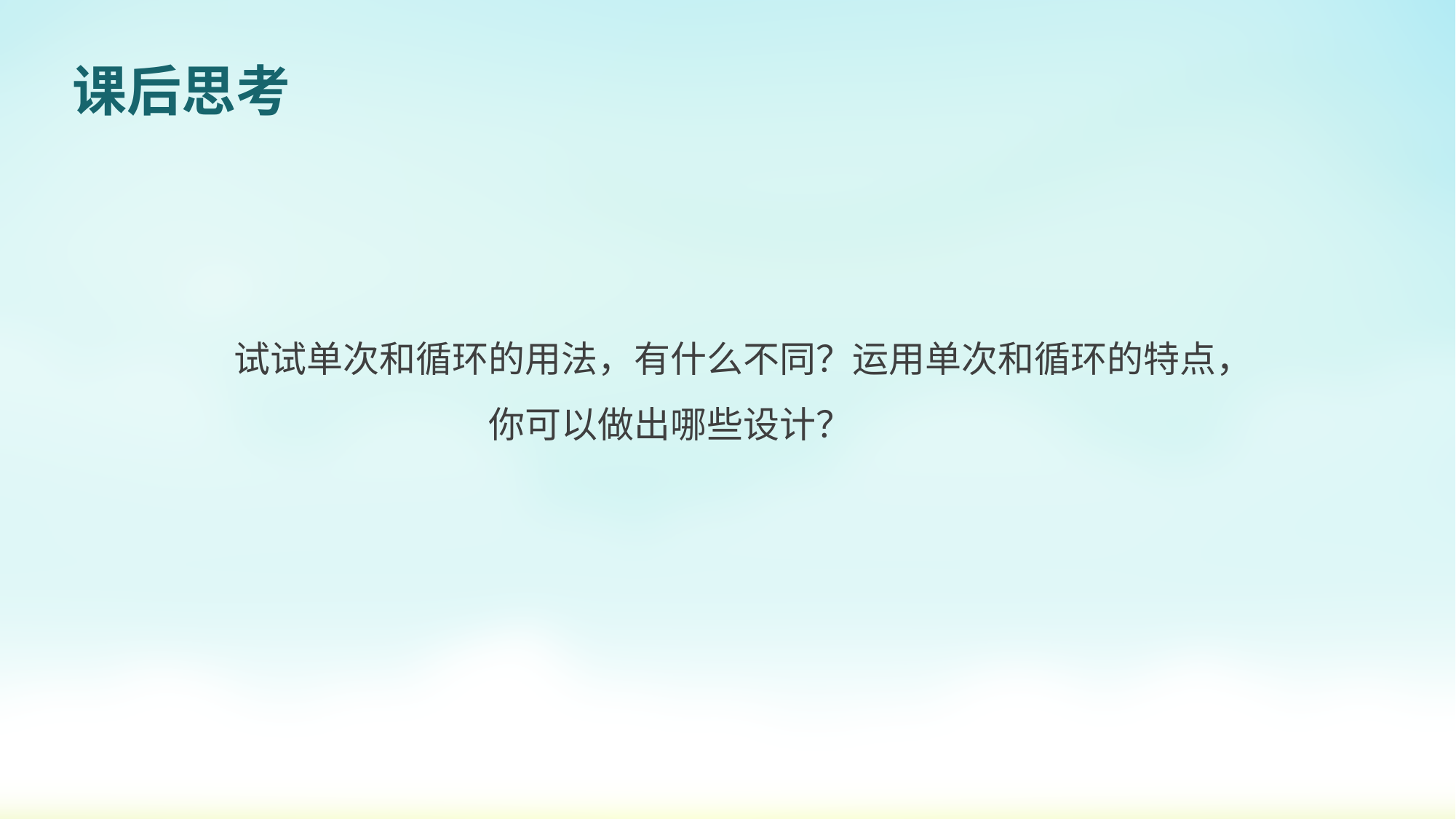

课后思考
	试试单次和循环的用法，有什么不同？运用单次和循环的特点，你可以做出哪些设计？